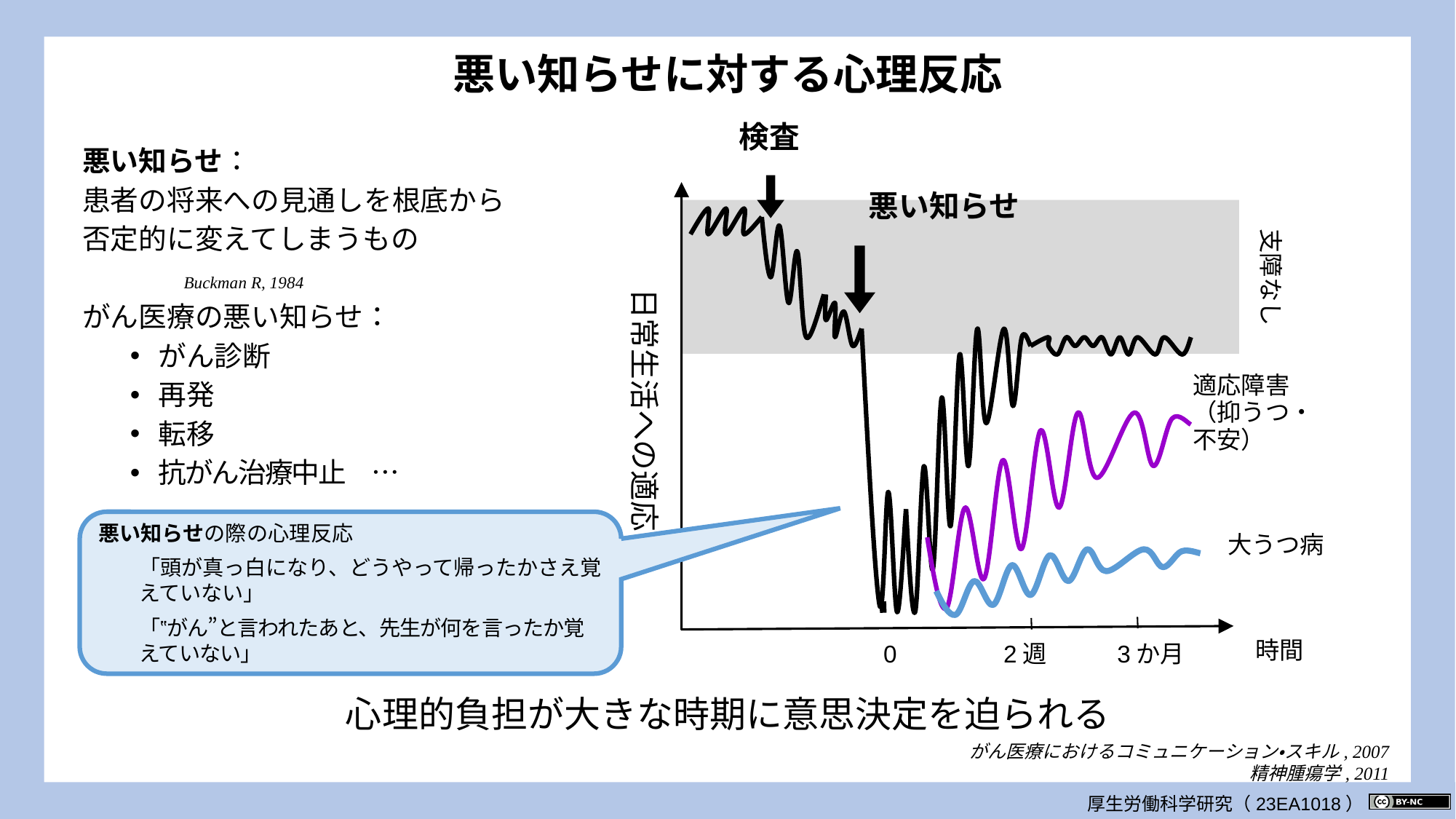

悪い知らせに対する心理反応

検査

悪い知らせ
支障なし
日常生活への適応

適応障害
（抑うつ・
不安）

大うつ病

時間
0
2週
3か月
悪い知らせ：
患者の将来への見通しを根底から
否定的に変えてしまうもの
			Buckman R, 1984
がん医療の悪い知らせ：
がん診断
再発
転移
抗がん治療中止　…
悪い知らせの際の心理反応
「頭が真っ白になり、どうやって帰ったかさえ覚えていない」
「‟がん”と言われたあと、先生が何を言ったか覚えていない」
心理的負担が大きな時期に意思決定を迫られる

がん医療におけるコミュニケーション・スキル, 2007
精神腫瘍学, 2011